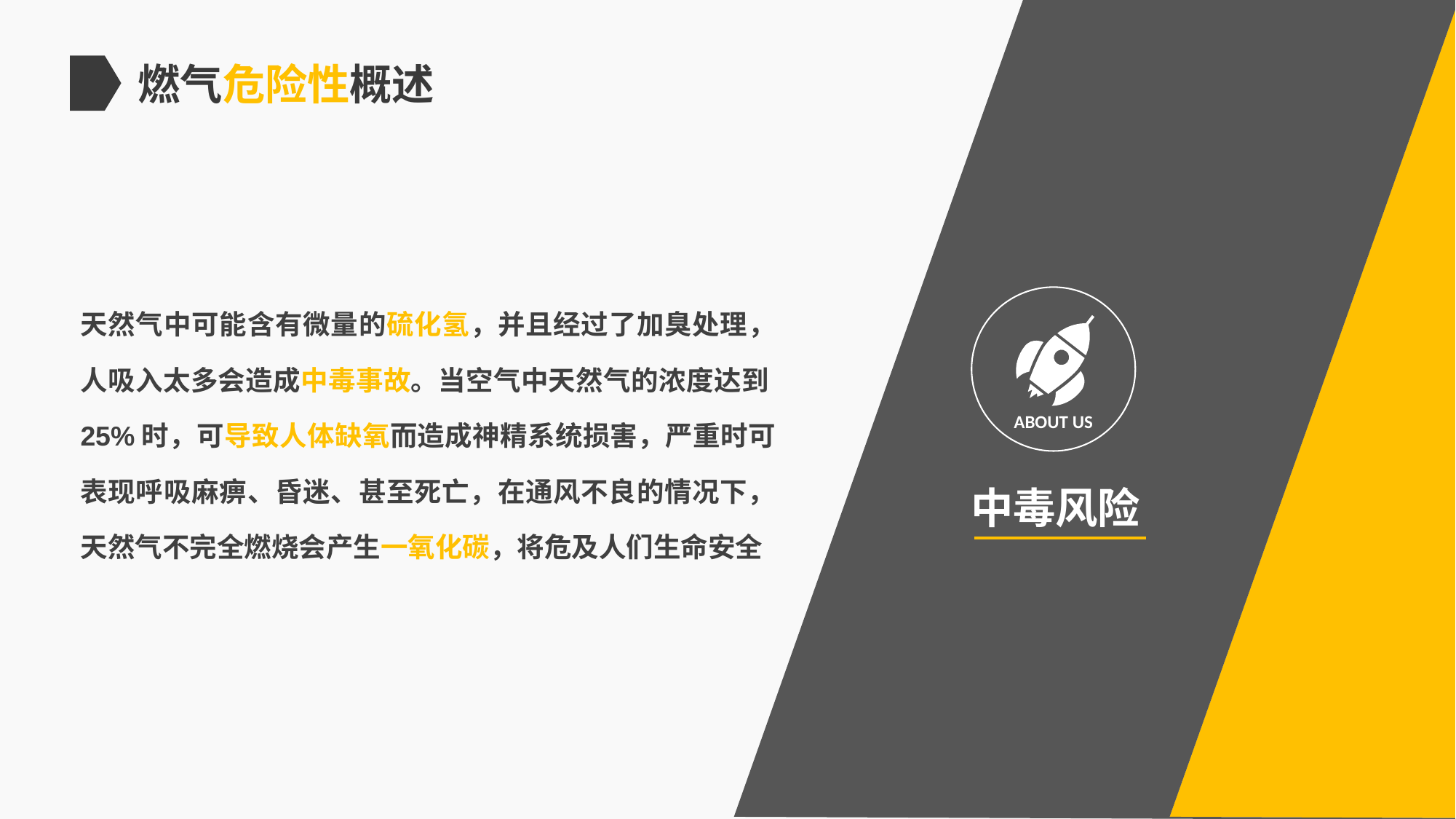

燃气危险性概述

天然气中可能含有微量的硫化氢，并且经过了加臭处理，人吸入太多会造成中毒事故。当空气中天然气的浓度达到25%时，可导致人体缺氧而造成神精系统损害，严重时可表现呼吸麻痹、昏迷、甚至死亡，在通风不良的情况下，天然气不完全燃烧会产生一氧化碳，将危及人们生命安全

ABOUT US
中毒风险